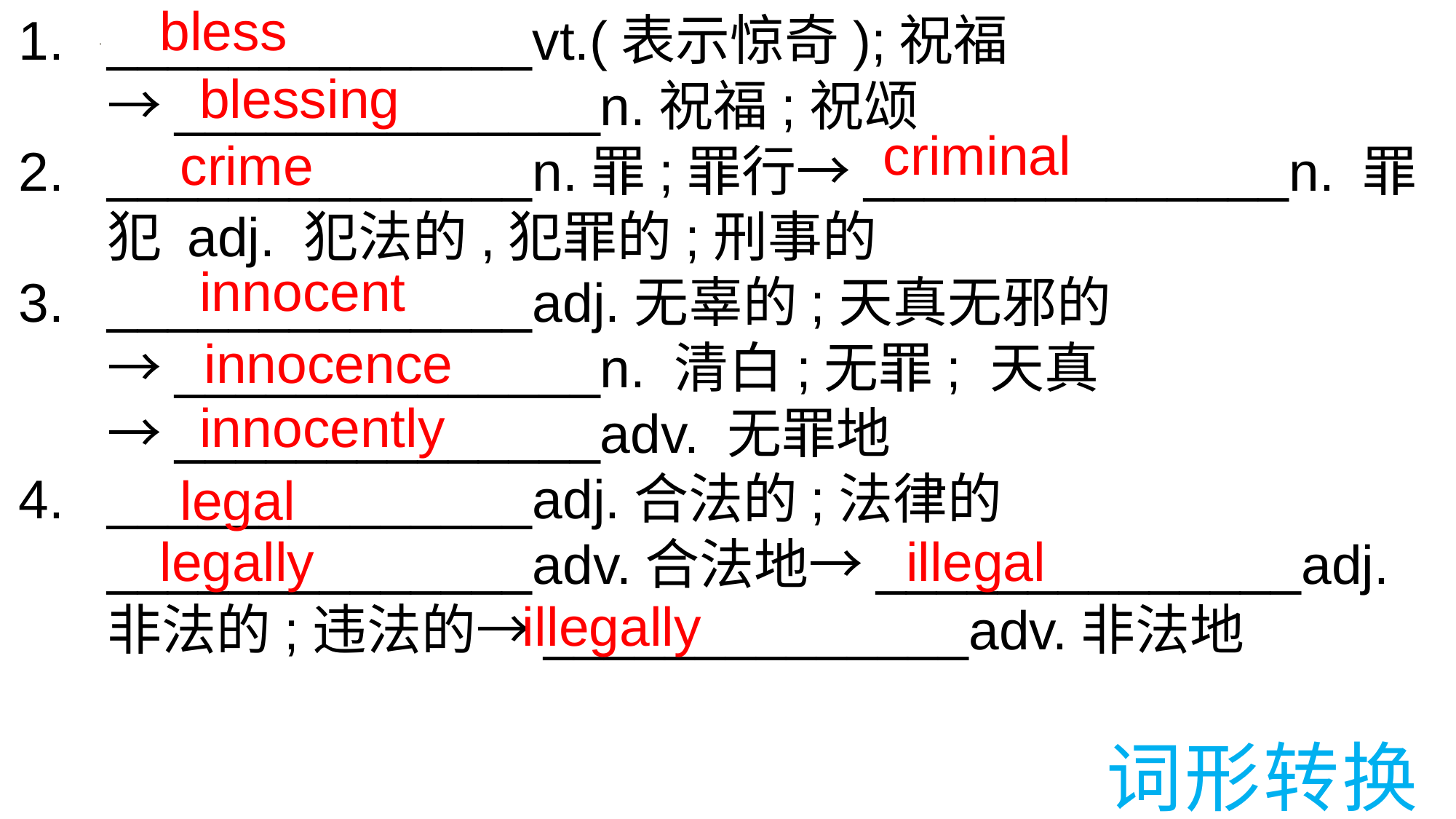

______________vt.(表示惊奇);祝福→______________n.祝福;祝颂
______________n.罪;罪行→______________n. 罪犯 adj. 犯法的,犯罪的;刑事的
______________adj.无辜的;天真无邪的→______________n. 清白;无罪; 天真→______________adv. 无罪地
______________adj.合法的;法律的______________adv.合法地→______________adj.非法的;违法的→______________adv.非法地
bless
blessing
0
criminal
crime
innocent
innocence
innocently
legal
legally
illegal
illegally
词形转换